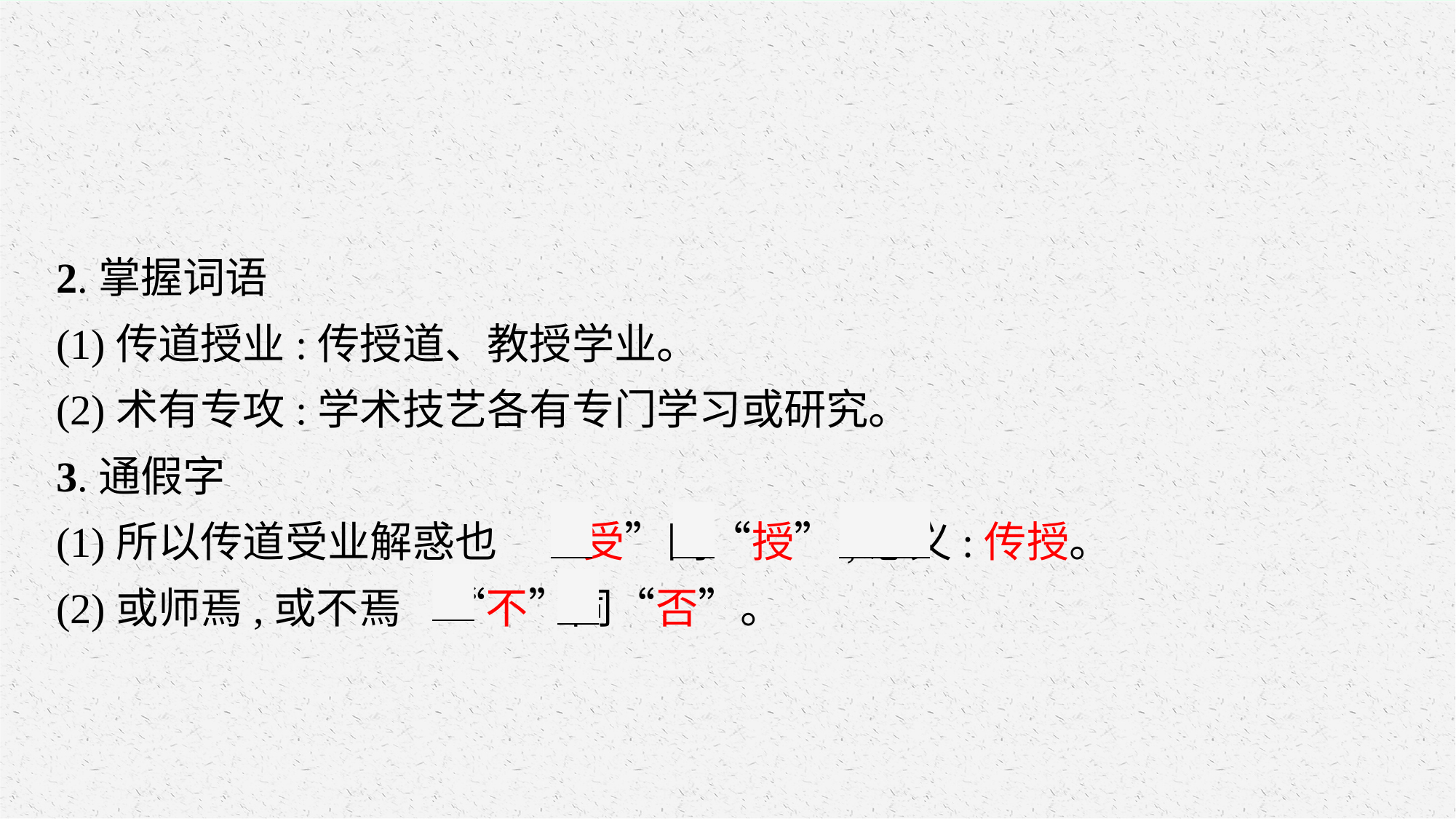

2.掌握词语
(1)传道授业:传授道、教授学业。
(2)术有专攻:学术技艺各有专门学习或研究。
3.通假字
(1)所以传道受业解惑也　“受”同“授”,意义:传授。
(2)或师焉,或不焉　“不”同“否”。